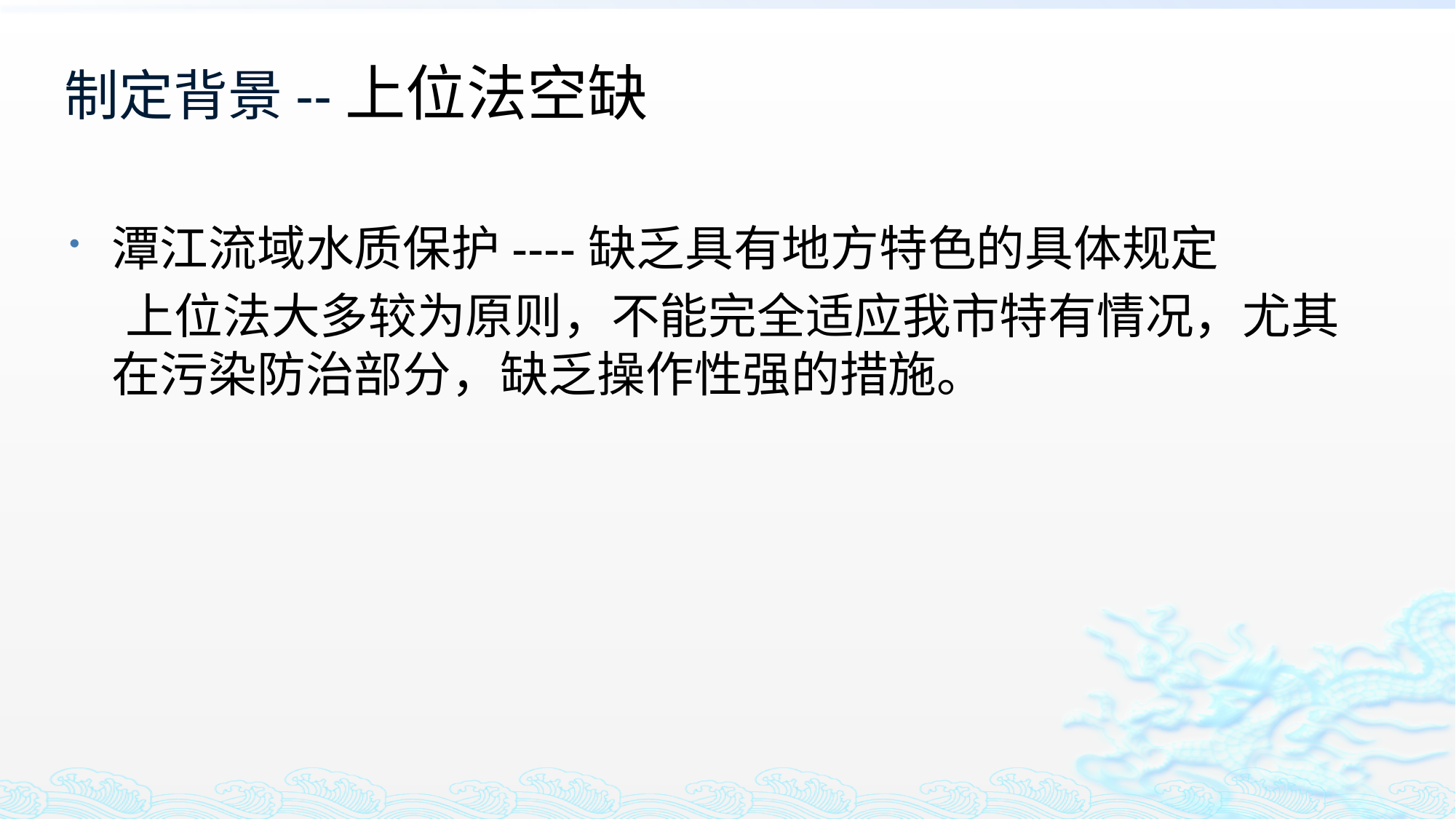

# 制定背景--上位法空缺

潭江流域水质保护----缺乏具有地方特色的具体规定
    上位法大多较为原则，不能完全适应我市特有情况，尤其在污染防治部分，缺乏操作性强的措施。